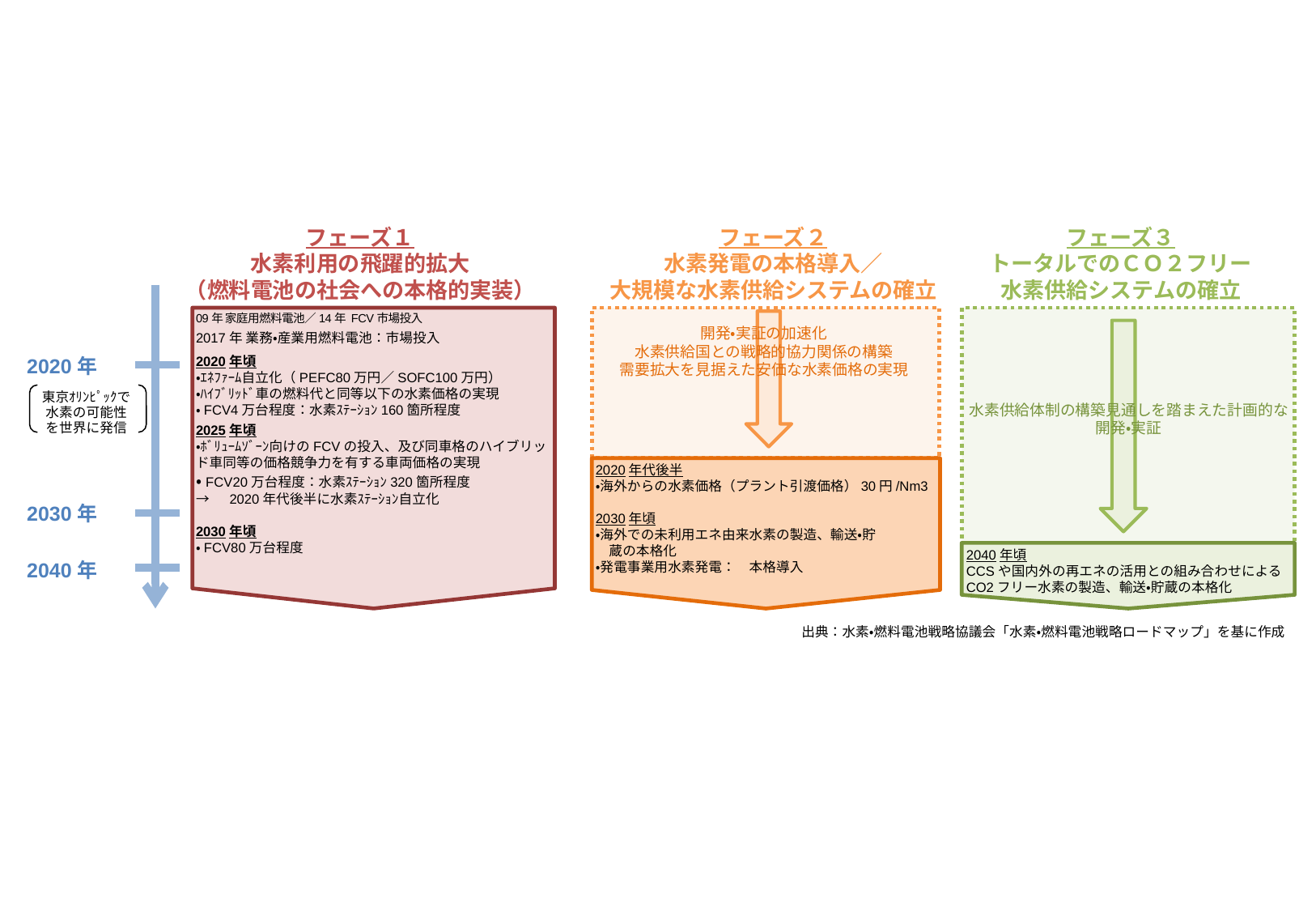

フェーズ１
水素利用の飛躍的拡大
（燃料電池の社会への本格的実装）
フェーズ２
水素発電の本格導入／
大規模な水素供給システムの確立
フェーズ３
トータルでのＣＯ２フリー
水素供給システムの確立
09年 家庭用燃料電池／14年 FCV市場投入

2017年 業務・産業用燃料電池：市場投入
2020年頃
・ｴﾈﾌｧｰﾑ自立化（PEFC80万円／SOFC100万円）
・ﾊｲﾌﾞﾘｯﾄﾞ車の燃料代と同等以下の水素価格の実現
・FCV4万台程度：水素ｽﾃｰｼｮﾝ160箇所程度

2025年頃
・ﾎﾞﾘｭｰﾑｿﾞｰﾝ向けのFCVの投入、及び同車格のハイブリッド車同等の価格競争力を有する車両価格の実現
・FCV20万台程度：水素ｽﾃｰｼｮﾝ320箇所程度
→　2020年代後半に水素ｽﾃｰｼｮﾝ自立化

2030年頃
・FCV80万台程度

開発・実証の加速化
水素供給国との戦略的協力関係の構築
需要拡大を見据えた安価な水素価格の実現

2020年
2020年代後半
・海外からの水素価格（プラント引渡価格）30円/Nm3

2030年頃
・海外での未利用エネ由来水素の製造、輸送・貯
　蔵の本格化
・発電事業用水素発電：　本格導入

東京ｵﾘﾝﾋﾟｯｸで
水素の可能性
を世界に発信
水素供給体制の構築見通しを踏まえた計画的な開発・実証
2040年頃
CCSや国内外の再エネの活用との組み合わせによる
CO2フリー水素の製造、輸送・貯蔵の本格化
2030年
2040年
出典：水素・燃料電池戦略協議会「水素・燃料電池戦略ロードマップ」を基に作成